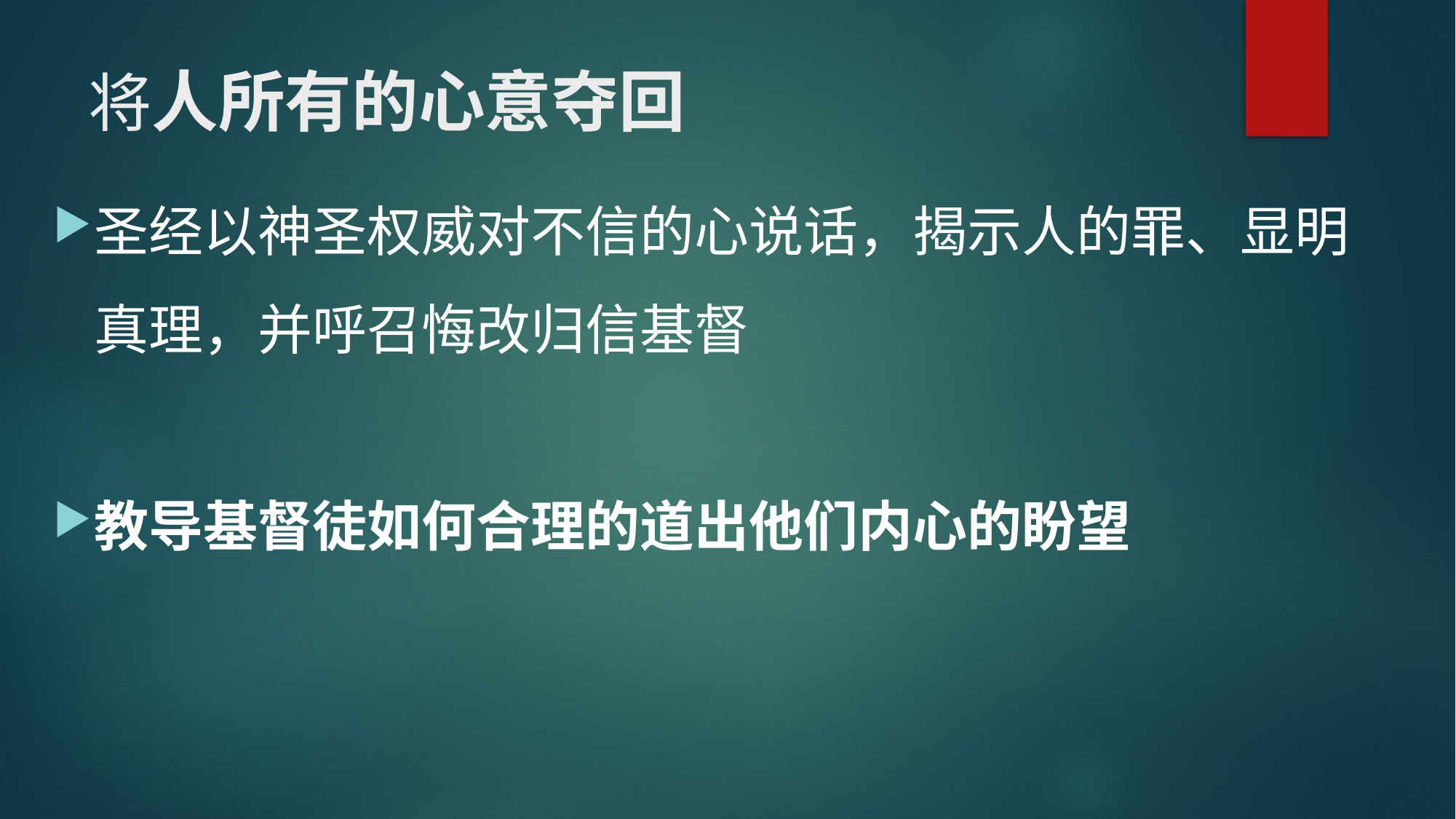

# 将人所有的心意夺回
圣经以神圣权威对不信的心说话，揭示人的罪、显明真理，并呼召悔改归信基督

教导基督徒如何合理的道出他们内心的盼望